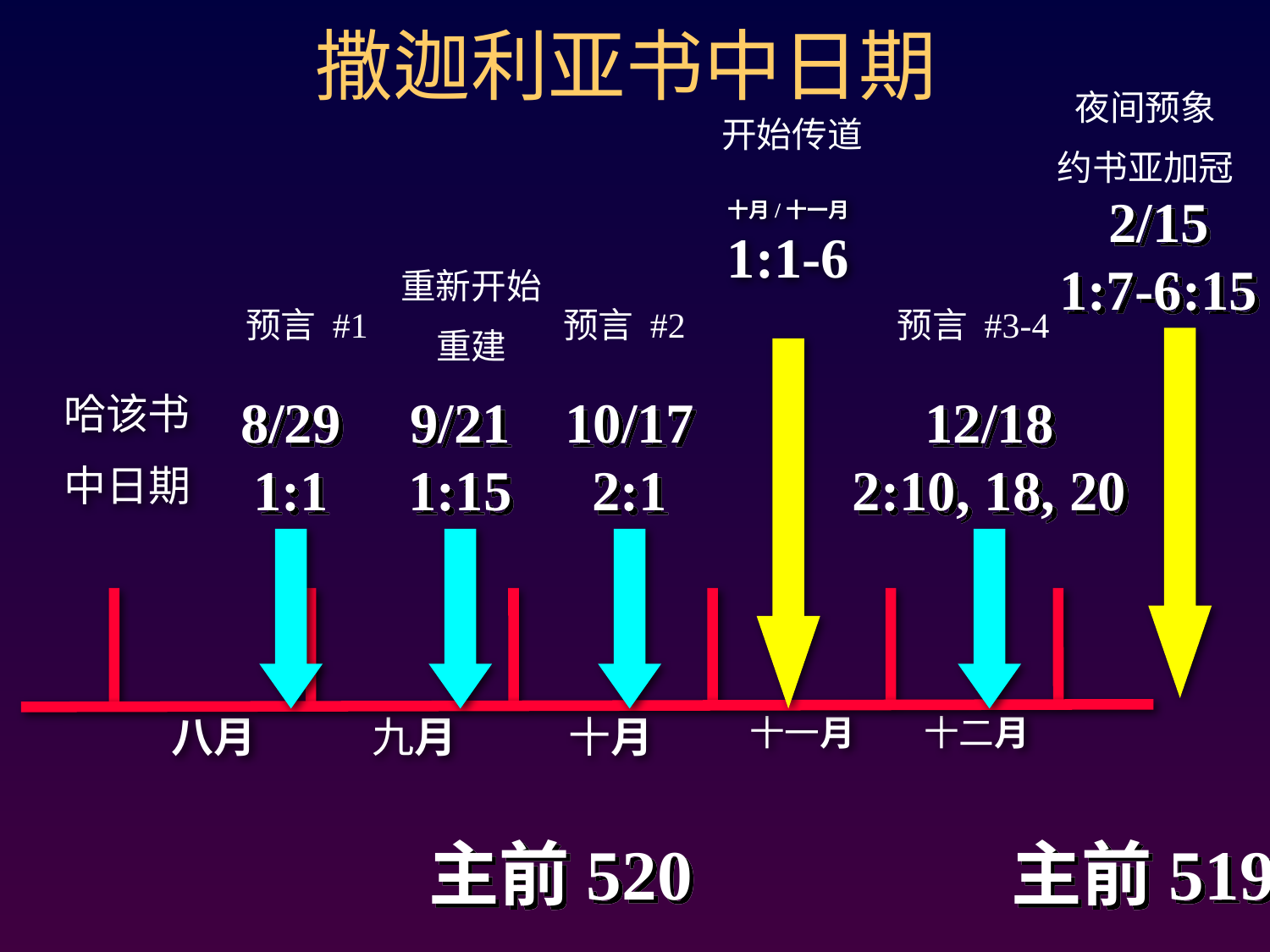

撒迦利亚书中日期
夜间预象
约书亚加冠
开始传道
2/15
1:7-6:15
十月/十一月
1:1-6
重新开始
重建
预言 #1
预言 #2
预言 #3-4

哈该书
中日期

8/29
1:1
9/21
1:15
10/17
2:1
12/18
2:10, 18, 20

八月
九月
十月
十一月
十二月
主前520
主前519